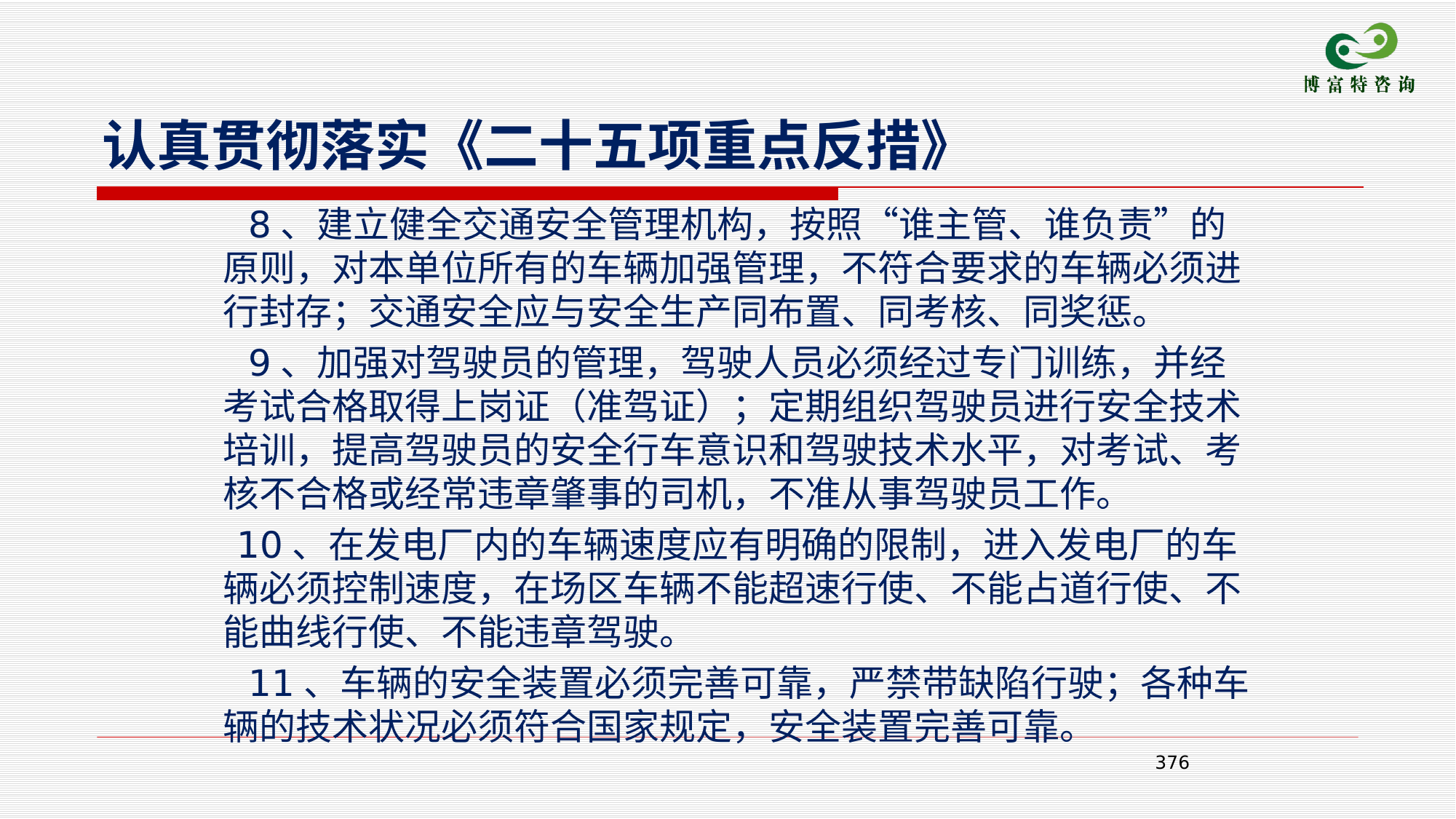

认真贯彻落实《二十五项重点反措》
       8、建立健全交通安全管理机构，按照“谁主管、谁负责”的原则，对本单位所有的车辆加强管理，不符合要求的车辆必须进行封存；交通安全应与安全生产同布置、同考核、同奖惩。
       9、加强对驾驶员的管理，驾驶人员必须经过专门训练，并经考试合格取得上岗证（准驾证）；定期组织驾驶员进行安全技术培训，提高驾驶员的安全行车意识和驾驶技术水平，对考试、考核不合格或经常违章肇事的司机，不准从事驾驶员工作。
      10、在发电厂内的车辆速度应有明确的限制，进入发电厂的车辆必须控制速度，在场区车辆不能超速行使、不能占道行使、不能曲线行使、不能违章驾驶。
       11、车辆的安全装置必须完善可靠，严禁带缺陷行驶；各种车辆的技术状况必须符合国家规定，安全装置完善可靠。

376